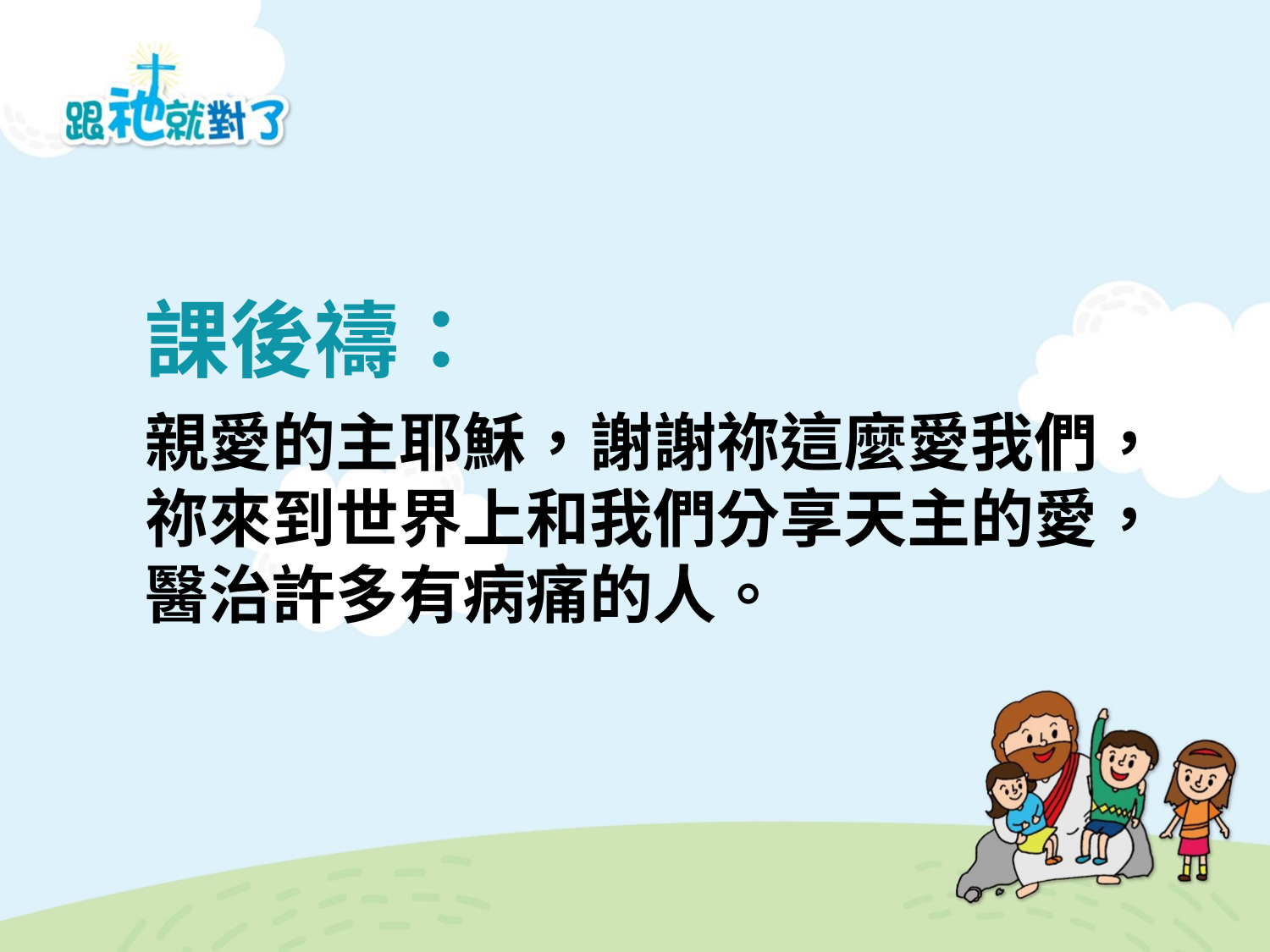

課後禱：
親愛的主耶穌，謝謝祢這麼愛我們，祢來到世界上和我們分享天主的愛，醫治許多有病痛的人。